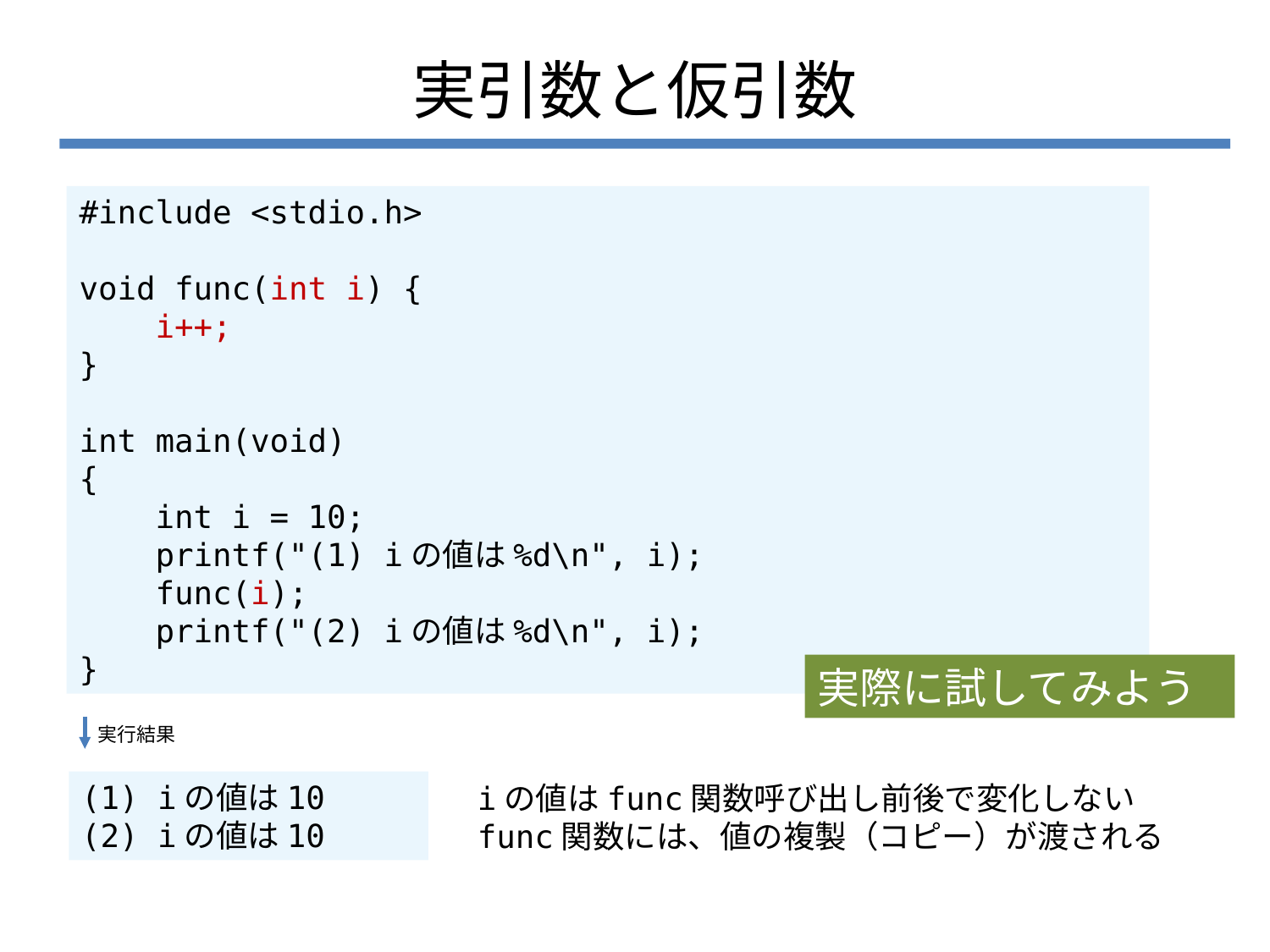

# 実引数と仮引数
#include <stdio.h>

void func(int i) {
    i++;
}

int main(void)
{
    int i = 10;
    printf("(1) iの値は%d\n", i);
    func(i);
    printf("(2) iの値は%d\n", i);
}
実際に試してみよう
実行結果
(1) iの値は10
(2) iの値は10
iの値はfunc関数呼び出し前後で変化しない
func関数には、値の複製（コピー）が渡される